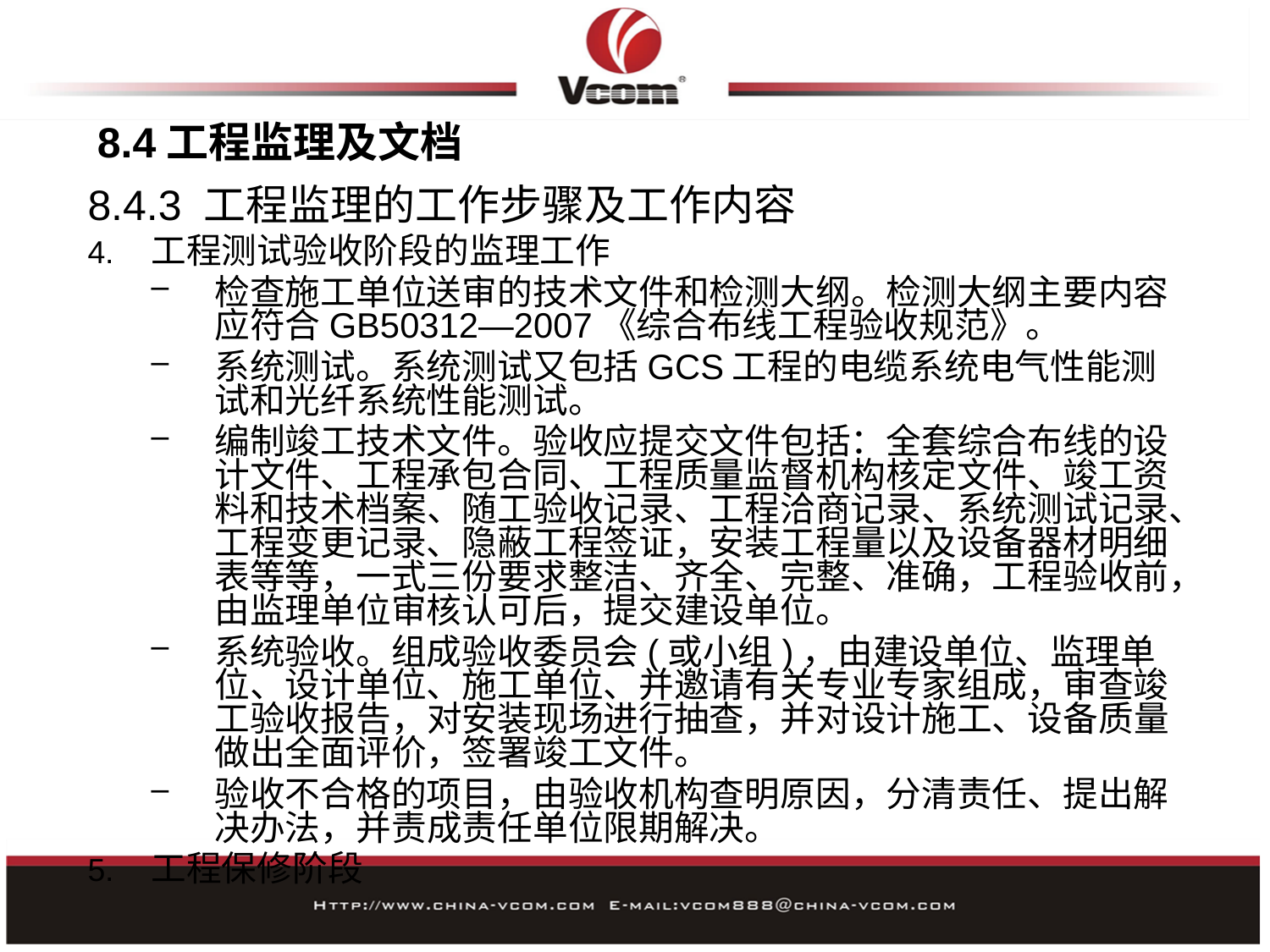

8.4工程监理及文档
8.4.3 工程监理的工作步骤及工作内容
工程测试验收阶段的监理工作
检查施工单位送审的技术文件和检测大纲。检测大纲主要内容应符合GB50312—2007《综合布线工程验收规范》。
系统测试。系统测试又包括GCS工程的电缆系统电气性能测试和光纤系统性能测试。
编制竣工技术文件。验收应提交文件包括：全套综合布线的设计文件、工程承包合同、工程质量监督机构核定文件、竣工资料和技术档案、随工验收记录、工程洽商记录、系统测试记录、工程变更记录、隐蔽工程签证，安装工程量以及设备器材明细表等等，一式三份要求整洁、齐全、完整、准确，工程验收前，由监理单位审核认可后，提交建设单位。
系统验收。组成验收委员会(或小组)，由建设单位、监理单位、设计单位、施工单位、并邀请有关专业专家组成，审查竣工验收报告，对安装现场进行抽查，并对设计施工、设备质量做出全面评价，签署竣工文件。
验收不合格的项目，由验收机构查明原因，分清责任、提出解决办法，并责成责任单位限期解决。
工程保修阶段